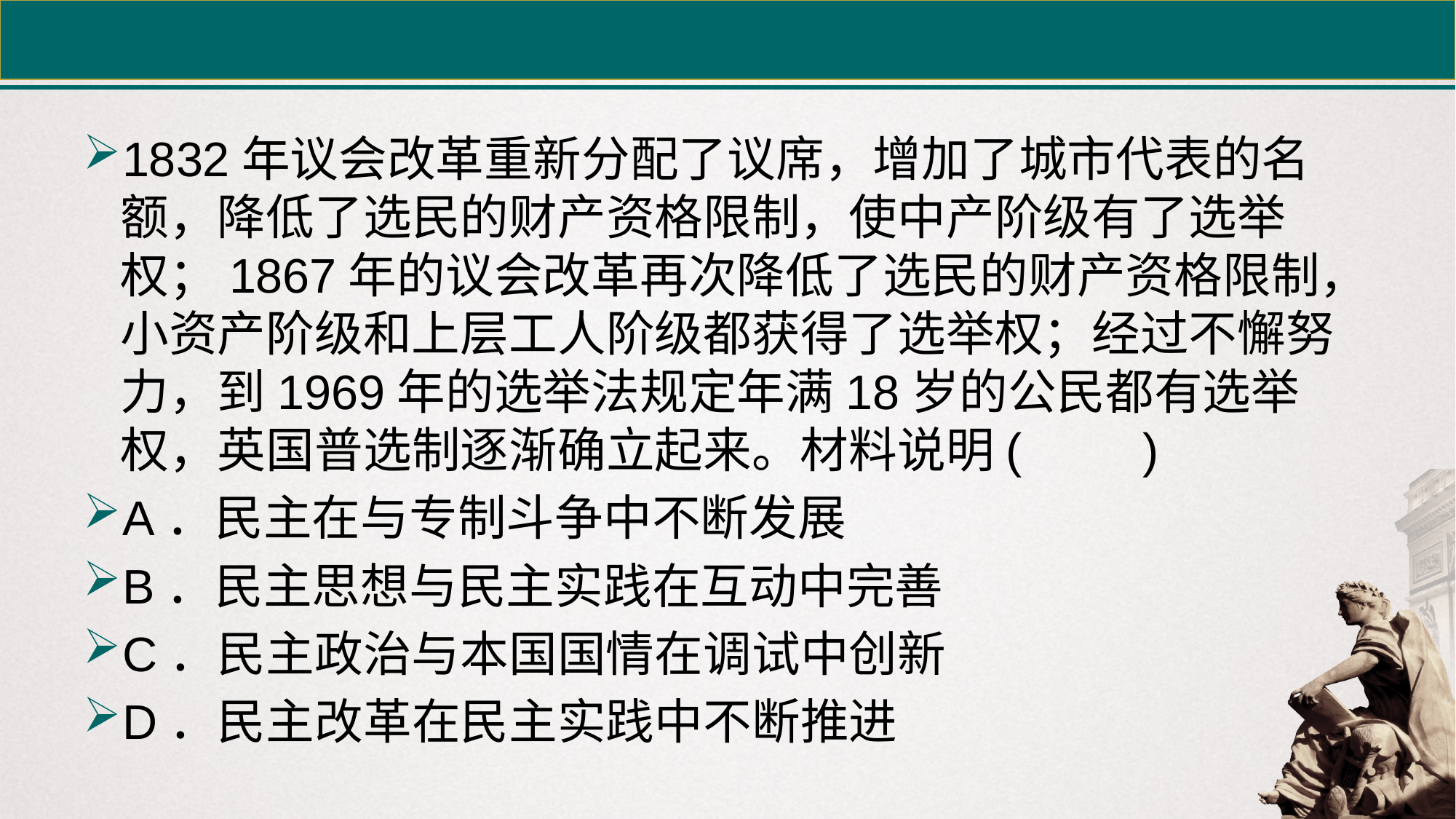

#
1832年议会改革重新分配了议席，增加了城市代表的名额，降低了选民的财产资格限制，使中产阶级有了选举权；1867年的议会改革再次降低了选民的财产资格限制，小资产阶级和上层工人阶级都获得了选举权；经过不懈努力，到1969年的选举法规定年满18岁的公民都有选举权，英国普选制逐渐确立起来。材料说明(　　)
A．民主在与专制斗争中不断发展
B．民主思想与民主实践在互动中完善
C．民主政治与本国国情在调试中创新
D．民主改革在民主实践中不断推进